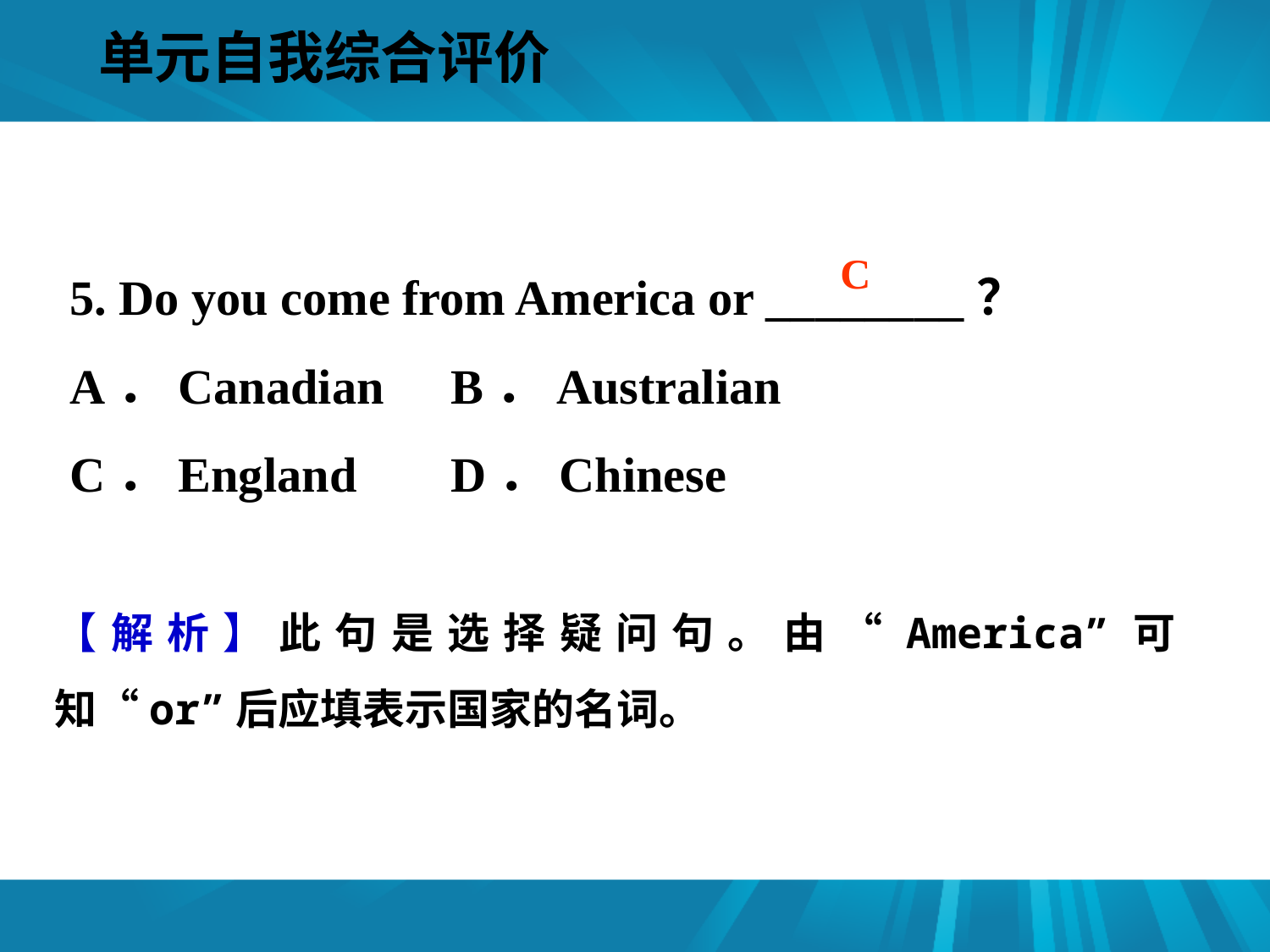

单元自我综合评价
#
5. Do you come from America or ________？
A．Canadian  	B．Australian
C．England  	D．Chinese
C
【解析】此句是选择疑问句。由“America”可知“or”后应填表示国家的名词。